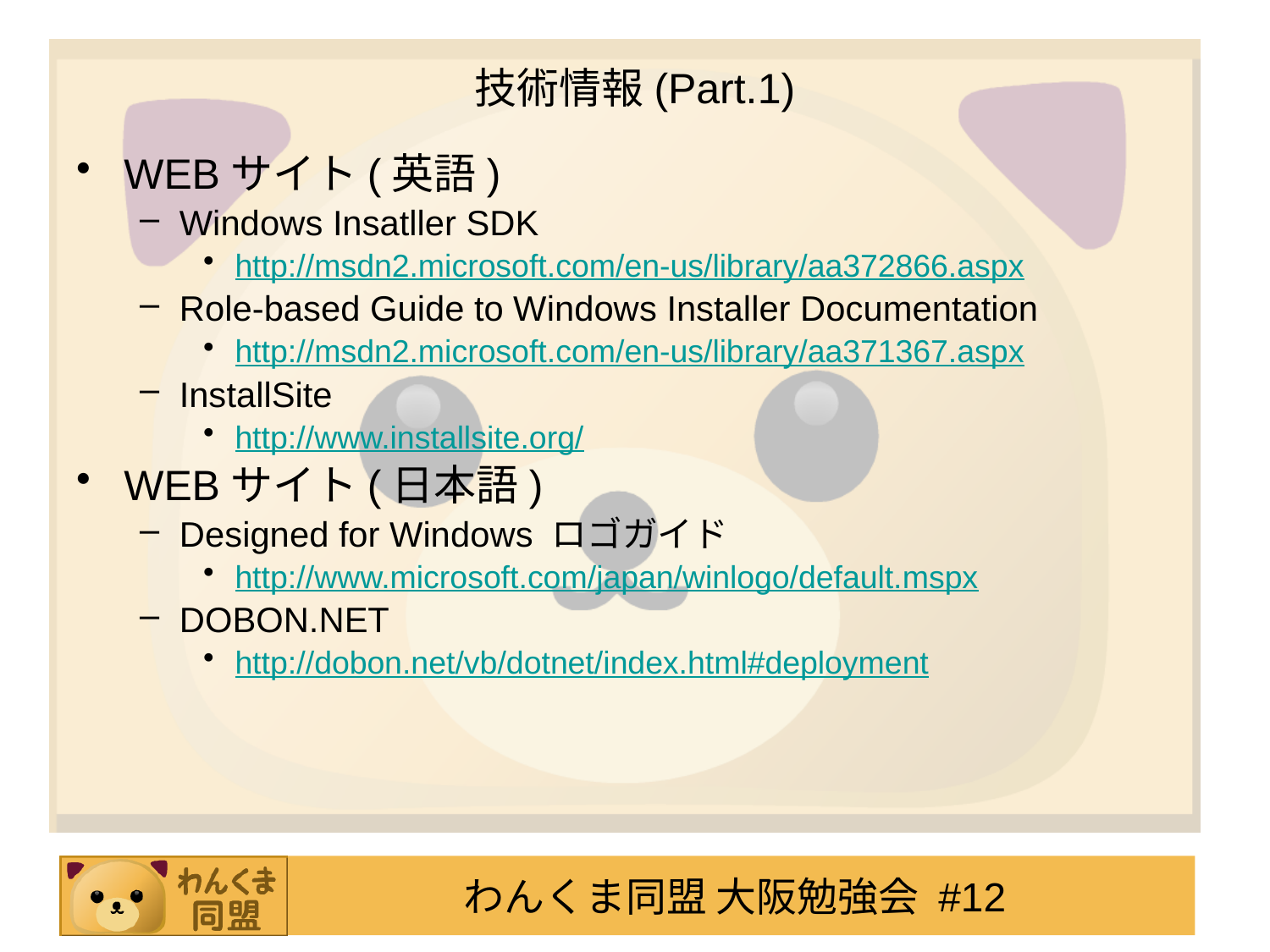

# 技術情報(Part.1)
WEBサイト(英語)
Windows Insatller SDK
http://msdn2.microsoft.com/en-us/library/aa372866.aspx
Role-based Guide to Windows Installer Documentation
http://msdn2.microsoft.com/en-us/library/aa371367.aspx
InstallSite
http://www.installsite.org/
WEBサイト(日本語)
Designed for Windows ロゴガイド
http://www.microsoft.com/japan/winlogo/default.mspx
DOBON.NET
http://dobon.net/vb/dotnet/index.html#deployment